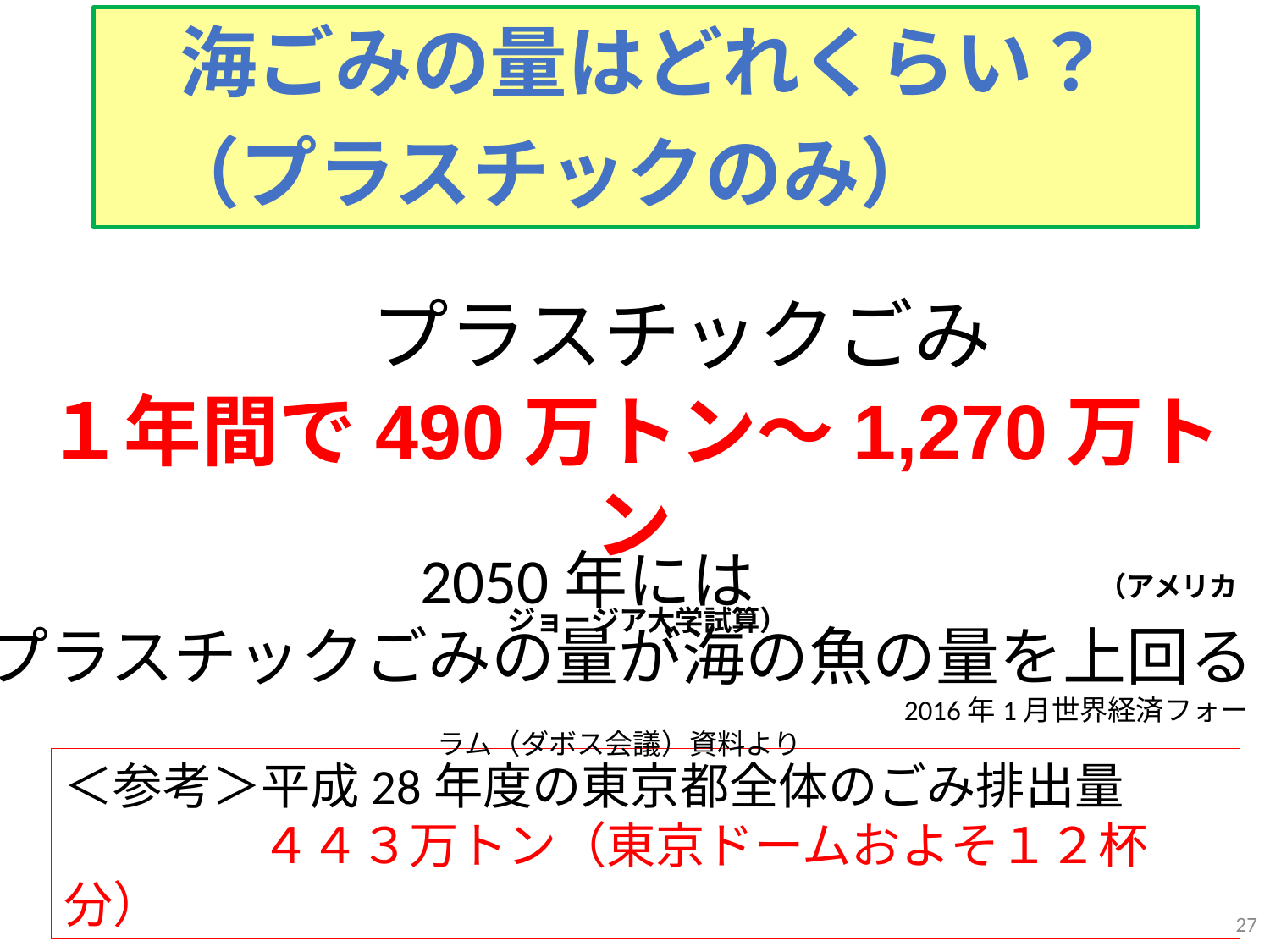

海ごみの量はどれくらい？
（プラスチックのみ）
　プラスチックごみ
１年間で490万トン～1,270万トン
　　　　　　　　　　　　　　　　　　　　　　　　　　　　　　　　　　　　　　（アメリカ　ジョージア大学試算）
2050年には
プラスチックごみの量が海の魚の量を上回る
　 　　　　　　　　　　　　　　　　　　　　　　　　　　　　　　　2016年1月世界経済フォーラム（ダボス会議）資料より
＜参考＞平成28年度の東京都全体のごみ排出量
　　　　４４３万トン（東京ドームおよそ１２杯分）

27